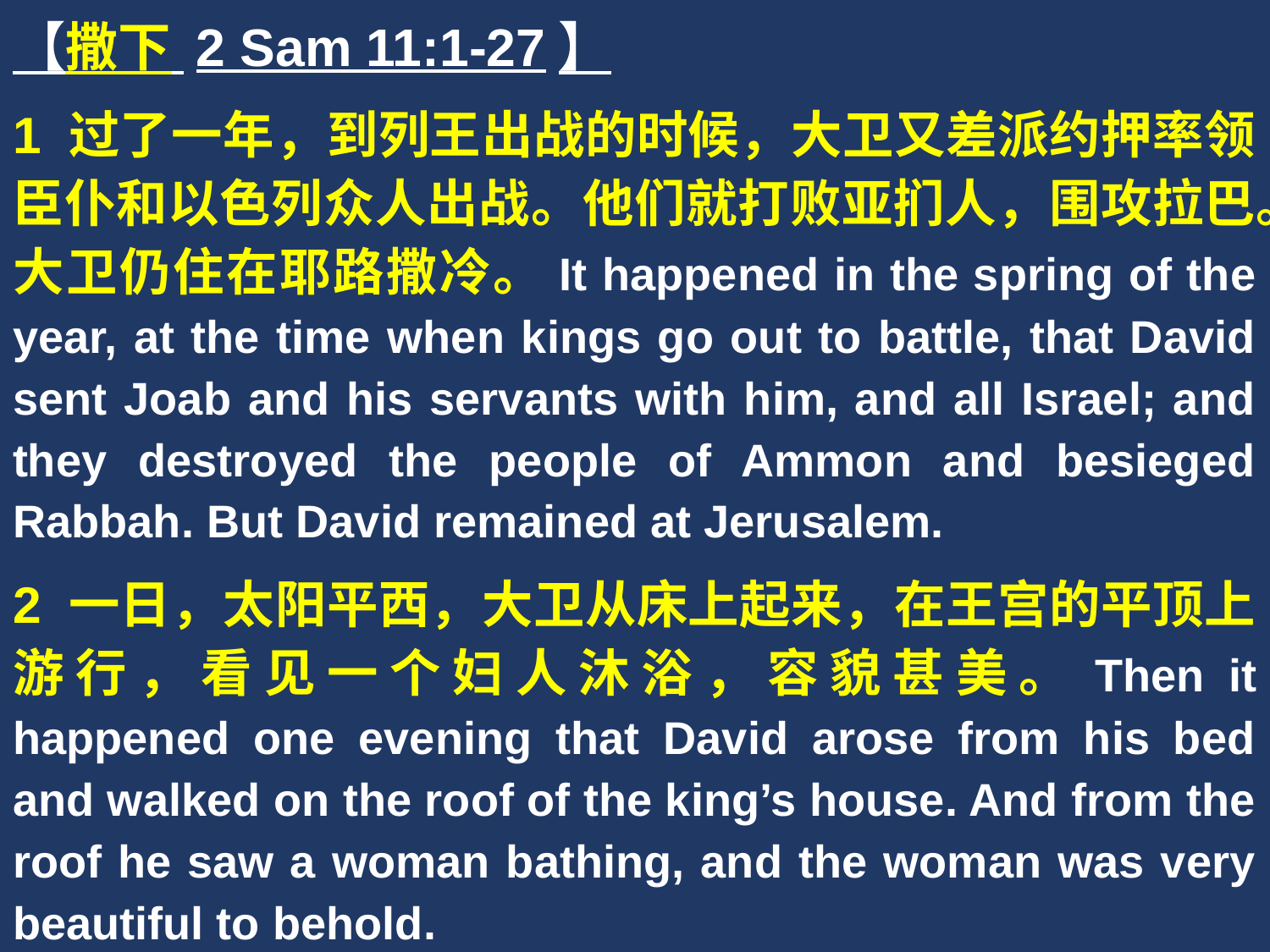

【撒下 2 Sam 11:1-27】
1 过了一年，到列王出战的时候，大卫又差派约押率领臣仆和以色列众人出战。他们就打败亚扪人，围攻拉巴。大卫仍住在耶路撒冷。It happened in the spring of the year, at the time when kings go out to battle, that David sent Joab and his servants with him, and all Israel; and they destroyed the people of Ammon and besieged Rabbah. But David remained at Jerusalem.
2 一日，太阳平西，大卫从床上起来，在王宫的平顶上游行，看见一个妇人沐浴，容貌甚美。Then it happened one evening that David arose from his bed and walked on the roof of the king’s house. And from the roof he saw a woman bathing, and the woman was very beautiful to behold.